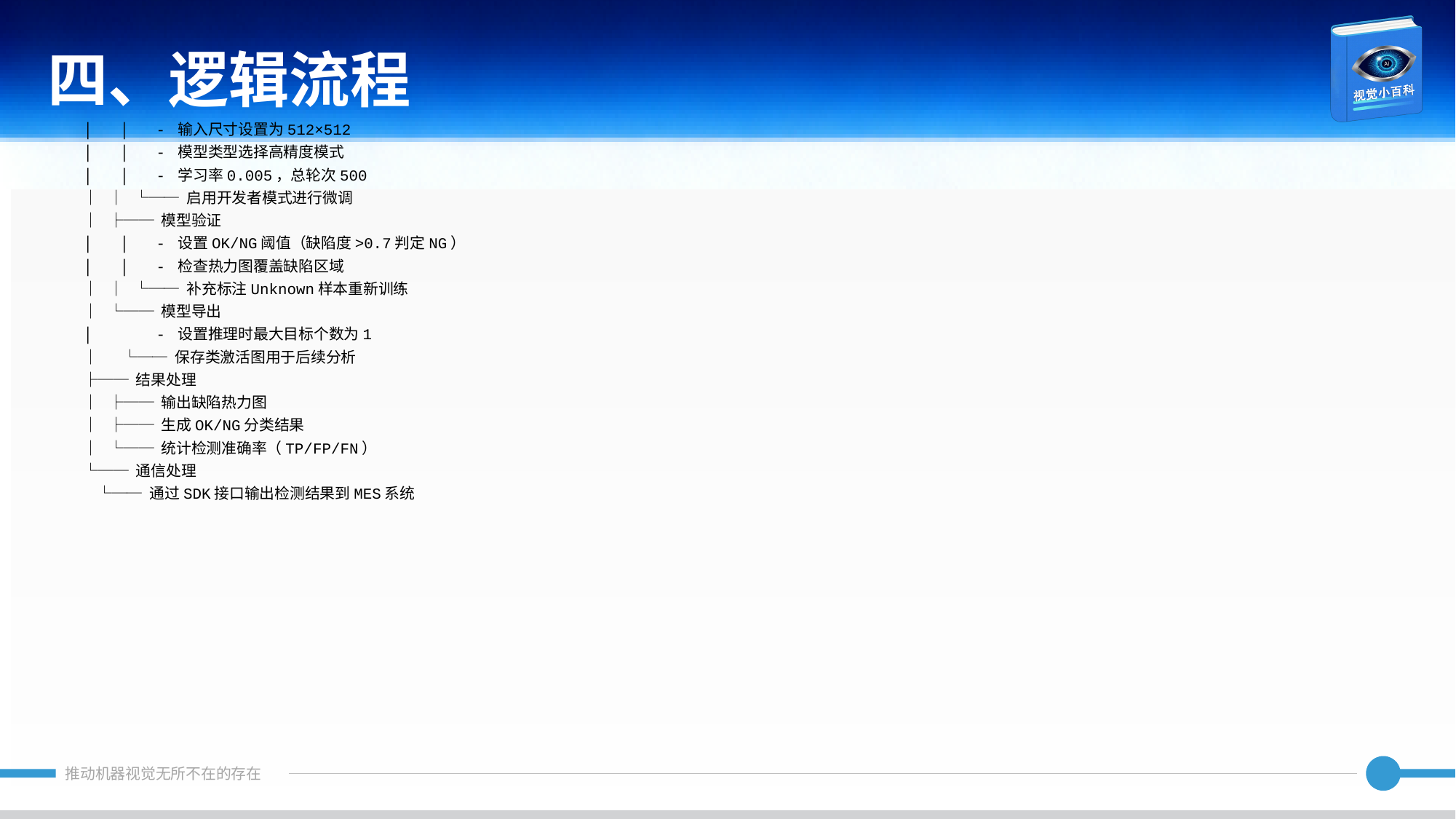

四、逻辑流程

│   │   - 输入尺寸设置为512×512
│   │   - 模型类型选择高精度模式
│   │   - 学习率0.005，总轮次500
│   │   └── 启用开发者模式进行微调
│   ├── 模型验证
│   │   - 设置OK/NG阈值（缺陷度>0.7判定NG）
│   │   - 检查热力图覆盖缺陷区域
│   │   └── 补充标注Unknown样本重新训练
│   └── 模型导出
│       - 设置推理时最大目标个数为1
│       └── 保存类激活图用于后续分析
├── 结果处理
│   ├── 输出缺陷热力图
│   ├── 生成OK/NG分类结果
│   └── 统计检测准确率（TP/FP/FN）
└── 通信处理
    └── 通过SDK接口输出检测结果到MES系统
10